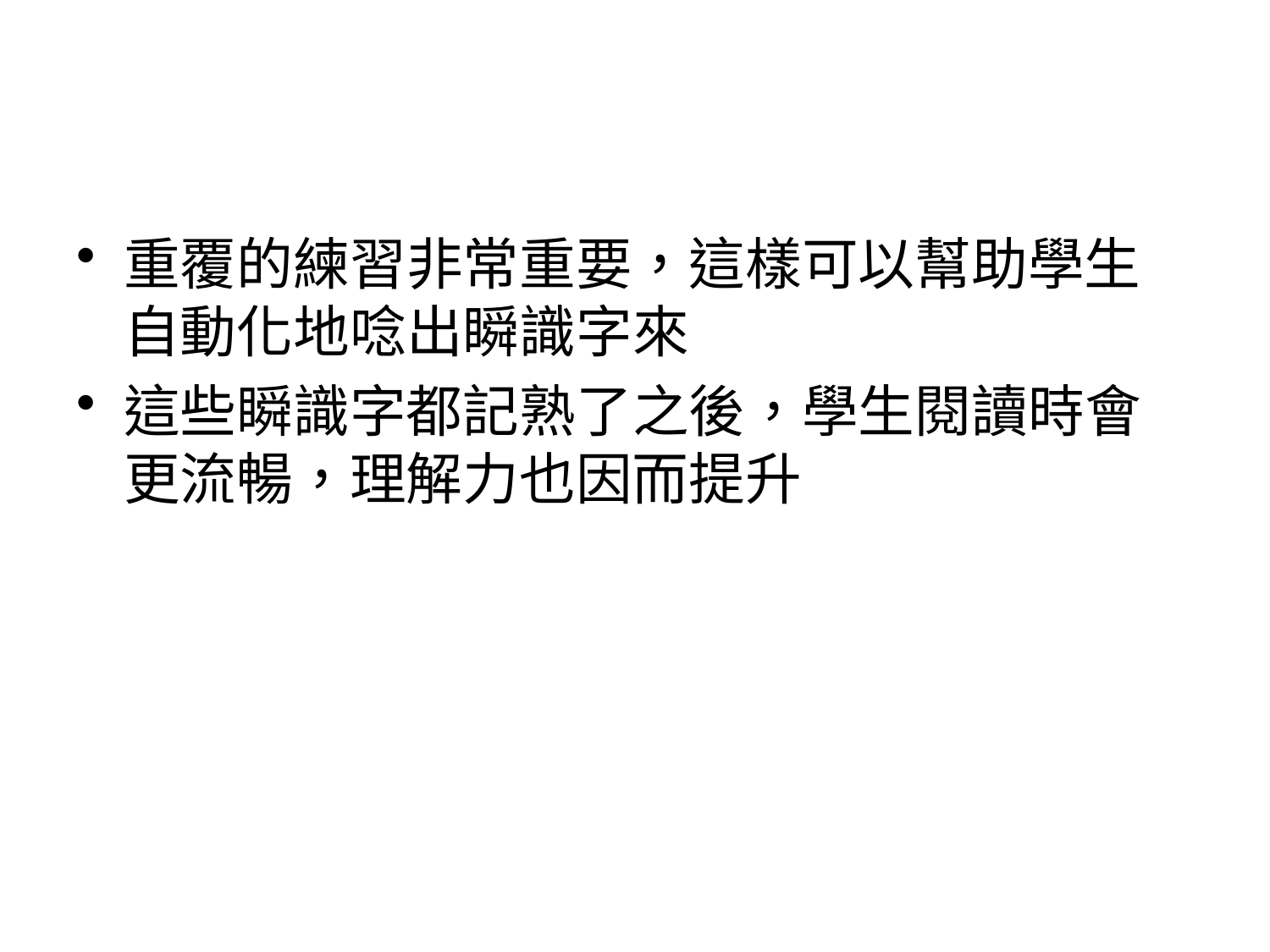

#
重覆的練習非常重要，這樣可以幫助學生自動化地唸出瞬識字來
這些瞬識字都記熟了之後，學生閱讀時會更流暢，理解力也因而提升